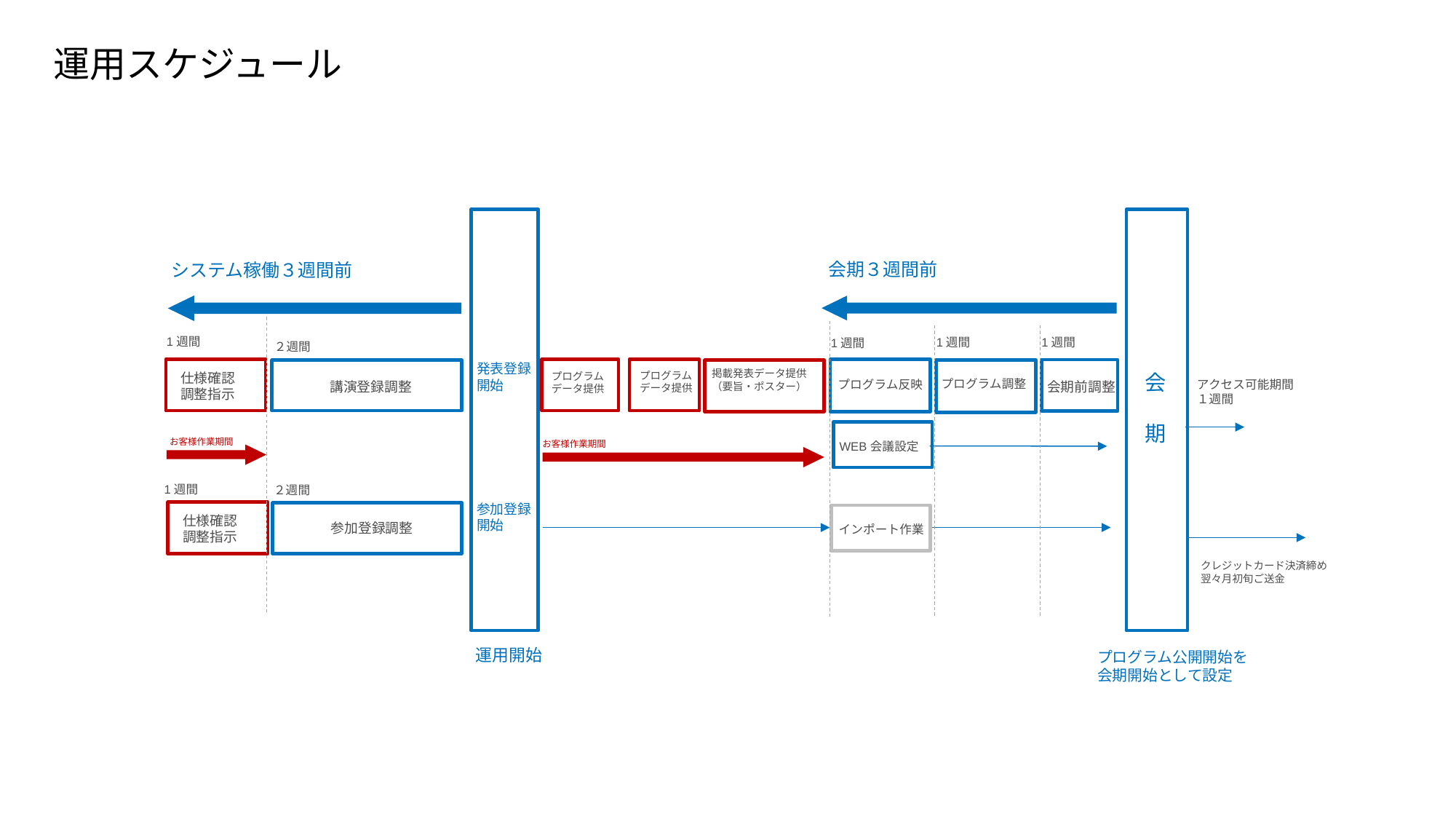

運用スケジュール

会期３週間前
システム稼働３週間前

1週間
1週間
1週間
1週間
２週間
発表登録
開始

掲載発表データ提供
（要旨・ポスター）
プログラム
データ提供
仕様確認
調整指示
プログラム
データ提供
会

期
プログラム調整
アクセス可能期間
１週間
プログラム反映
講演登録調整
会期前調整

お客様作業期間
お客様作業期間
WEB会議設定

1週間
２週間
参加登録
開始

仕様確認
調整指示
参加登録調整
インポート作業
クレジットカード決済締め
翌々月初旬ご送金
運用開始
プログラム公開開始を
会期開始として設定